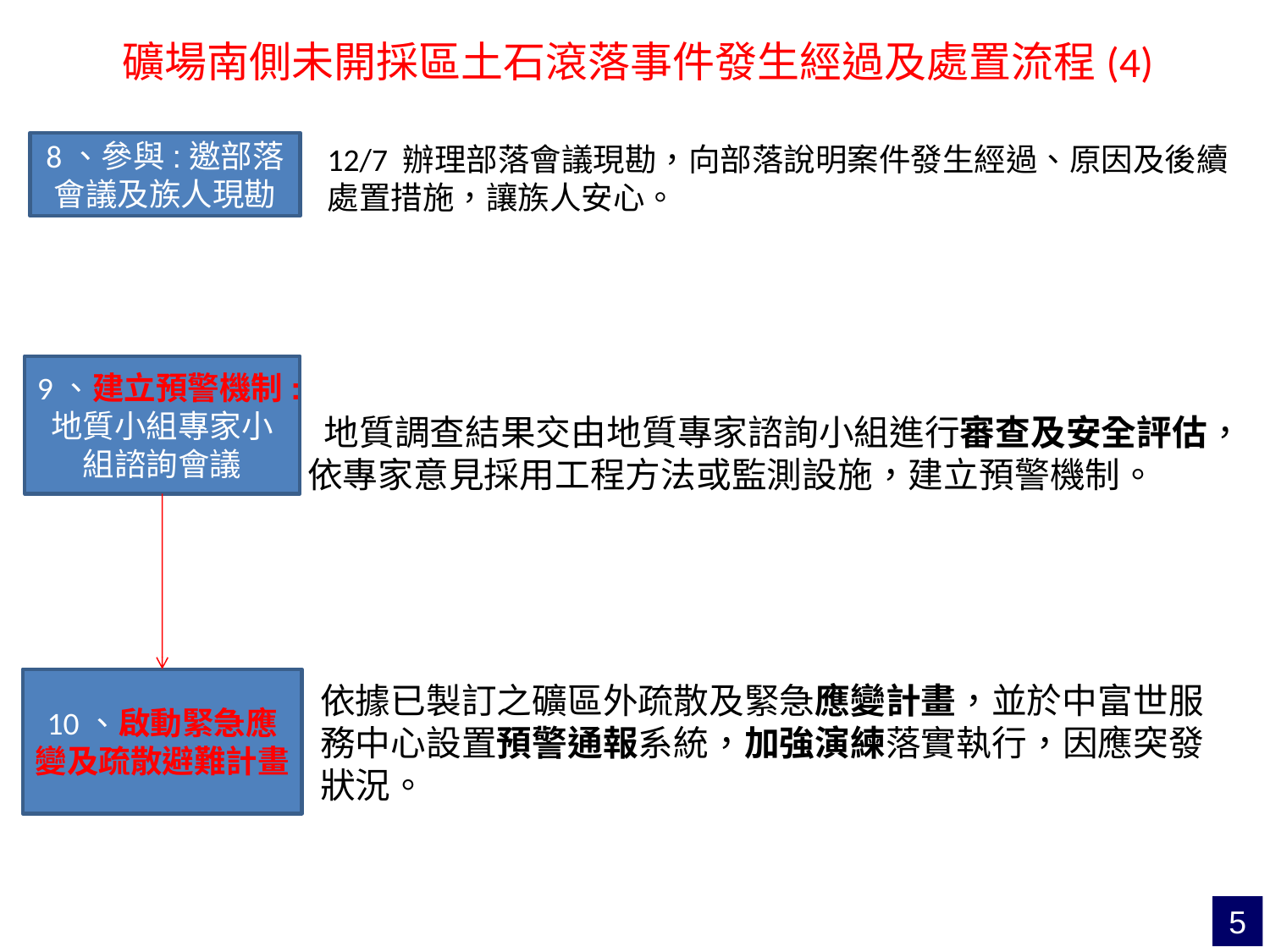

礦場南側未開採區土石滾落事件發生經過及處置流程(4)
8、參與:邀部落會議及族人現勘
12/7 辦理部落會議現勘，向部落說明案件發生經過、原因及後續處置措施，讓族人安心。
9、建立預警機制:地質小組專家小組諮詢會議
 地質調查結果交由地質專家諮詢小組進行審查及安全評估，依專家意見採用工程方法或監測設施，建立預警機制。
10、啟動緊急應變及疏散避難計畫
依據已製訂之礦區外疏散及緊急應變計畫，並於中富世服務中心設置預警通報系統，加強演練落實執行，因應突發狀況。
5